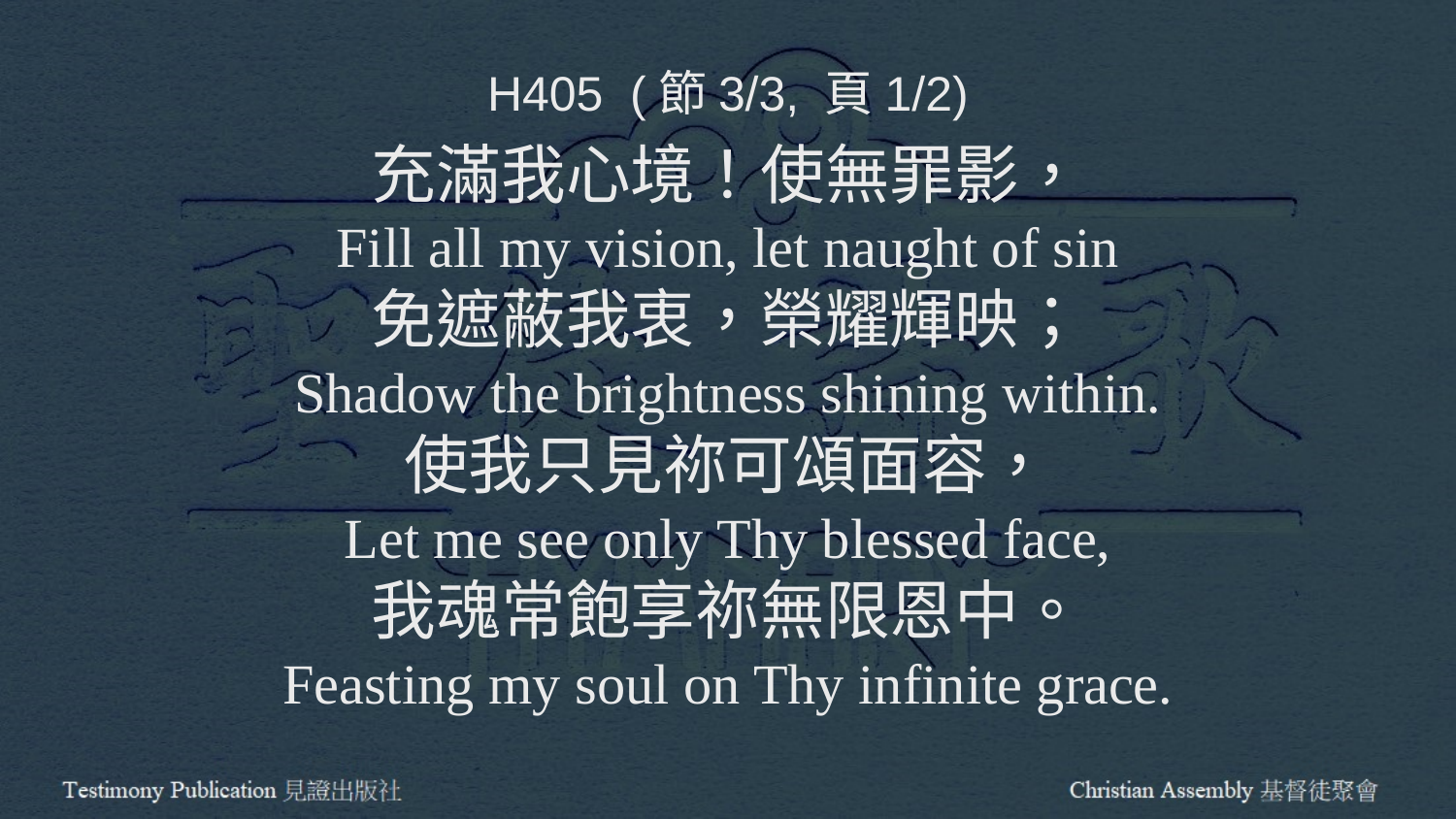

H405  (節3/3, 頁1/2)
充滿我心境！使無罪影，
Fill all my vision, let naught of sin
免遮蔽我衷，榮耀輝映；
Shadow the brightness shining within.
使我只見祢可頌面容，
Let me see only Thy blessed face,
我魂常飽享祢無限恩中。
Feasting my soul on Thy infinite grace.